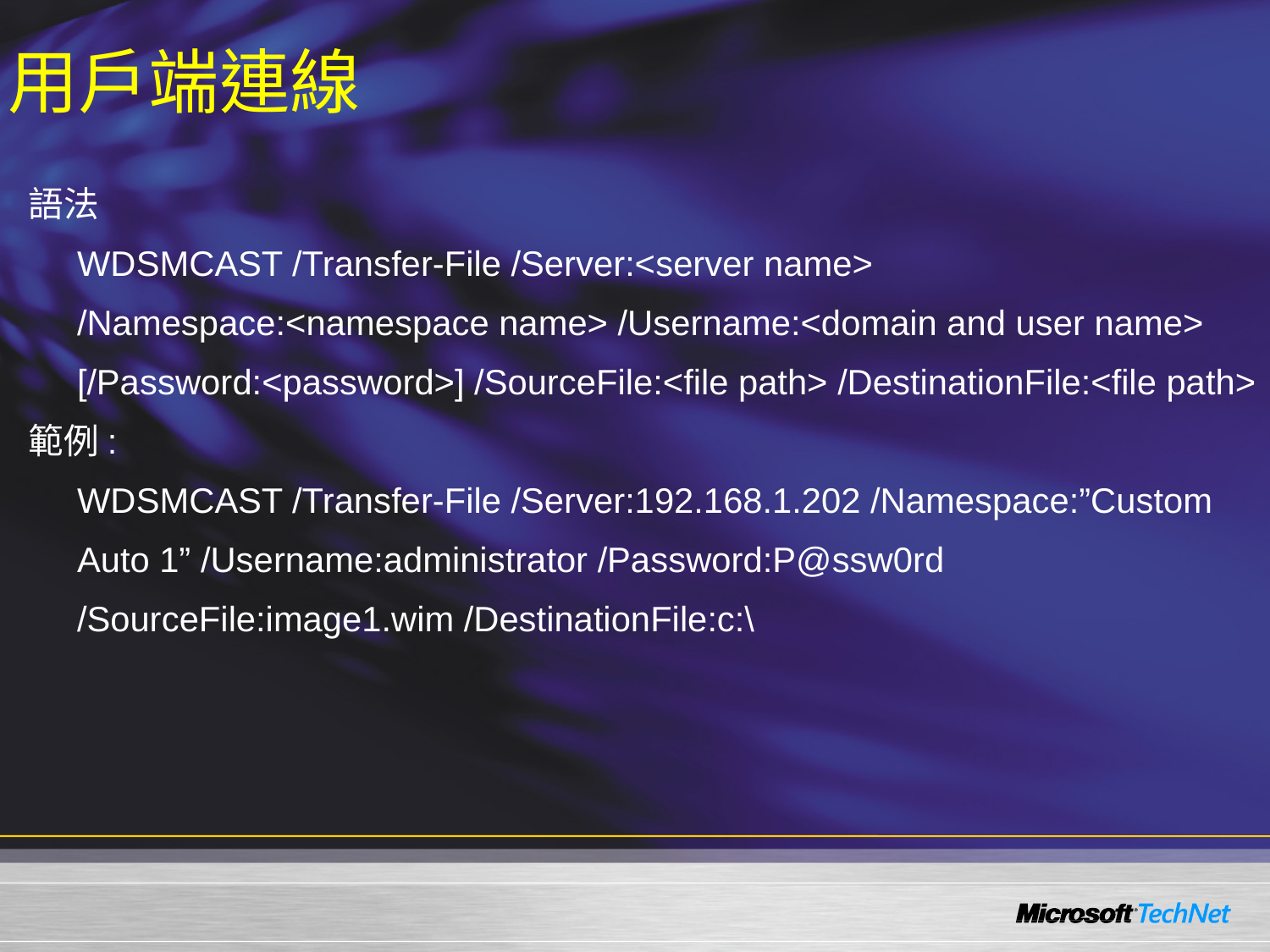

# 用戶端連線
語法
WDSMCAST /Transfer-File /Server:<server name> /Namespace:<namespace name> /Username:<domain and user name> [/Password:<password>] /SourceFile:<file path> /DestinationFile:<file path>
範例:
WDSMCAST /Transfer-File /Server:192.168.1.202 /Namespace:”Custom Auto 1” /Username:administrator /Password:P@ssw0rd /SourceFile:image1.wim /DestinationFile:c:\